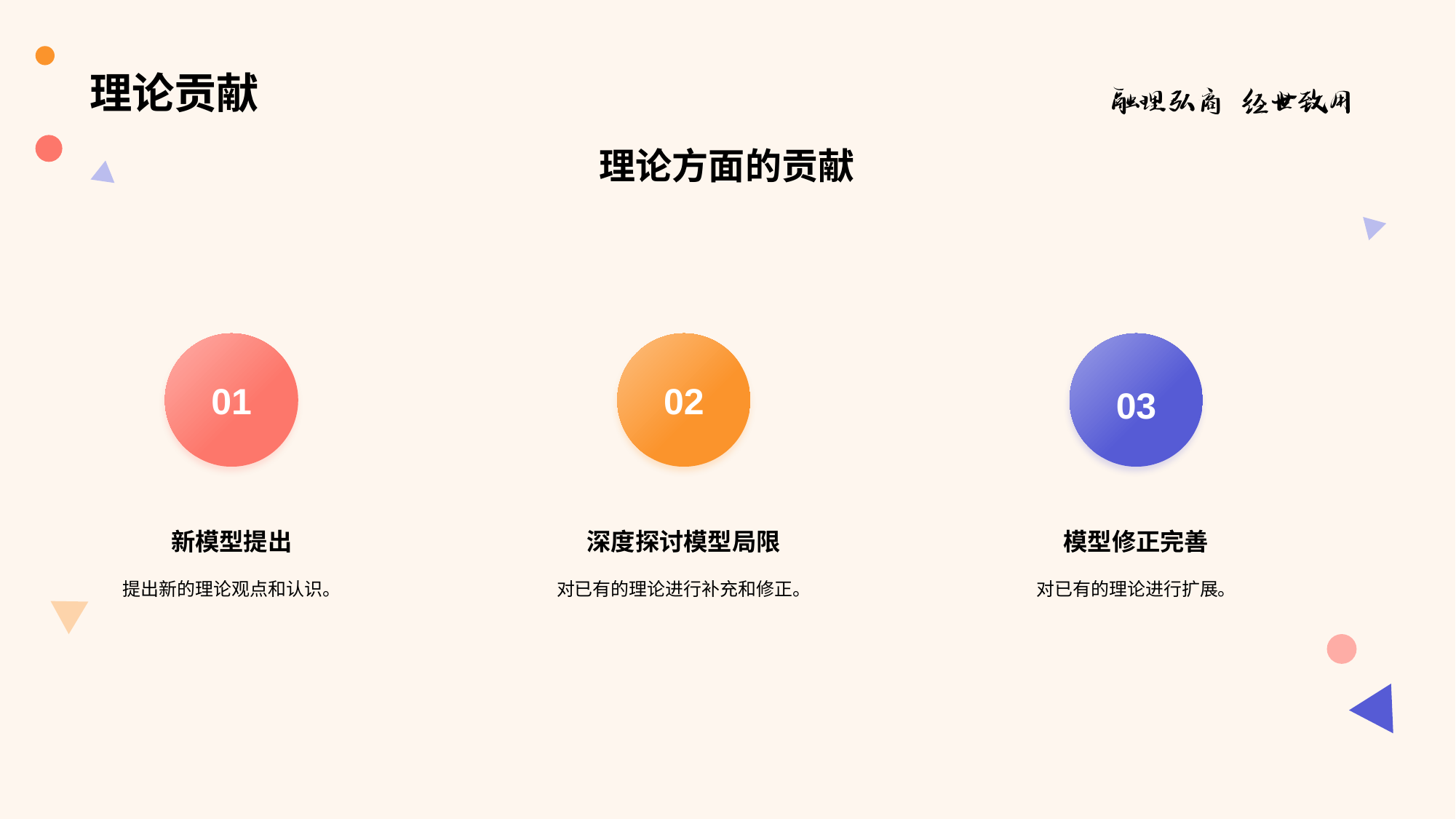

# 理论贡献
理论方面的贡献

01
新模型提出
提出新的理论观点和认识。

02
深度探讨模型局限
对已有的理论进行补充和修正。

03
模型修正完善
对已有的理论进行扩展。